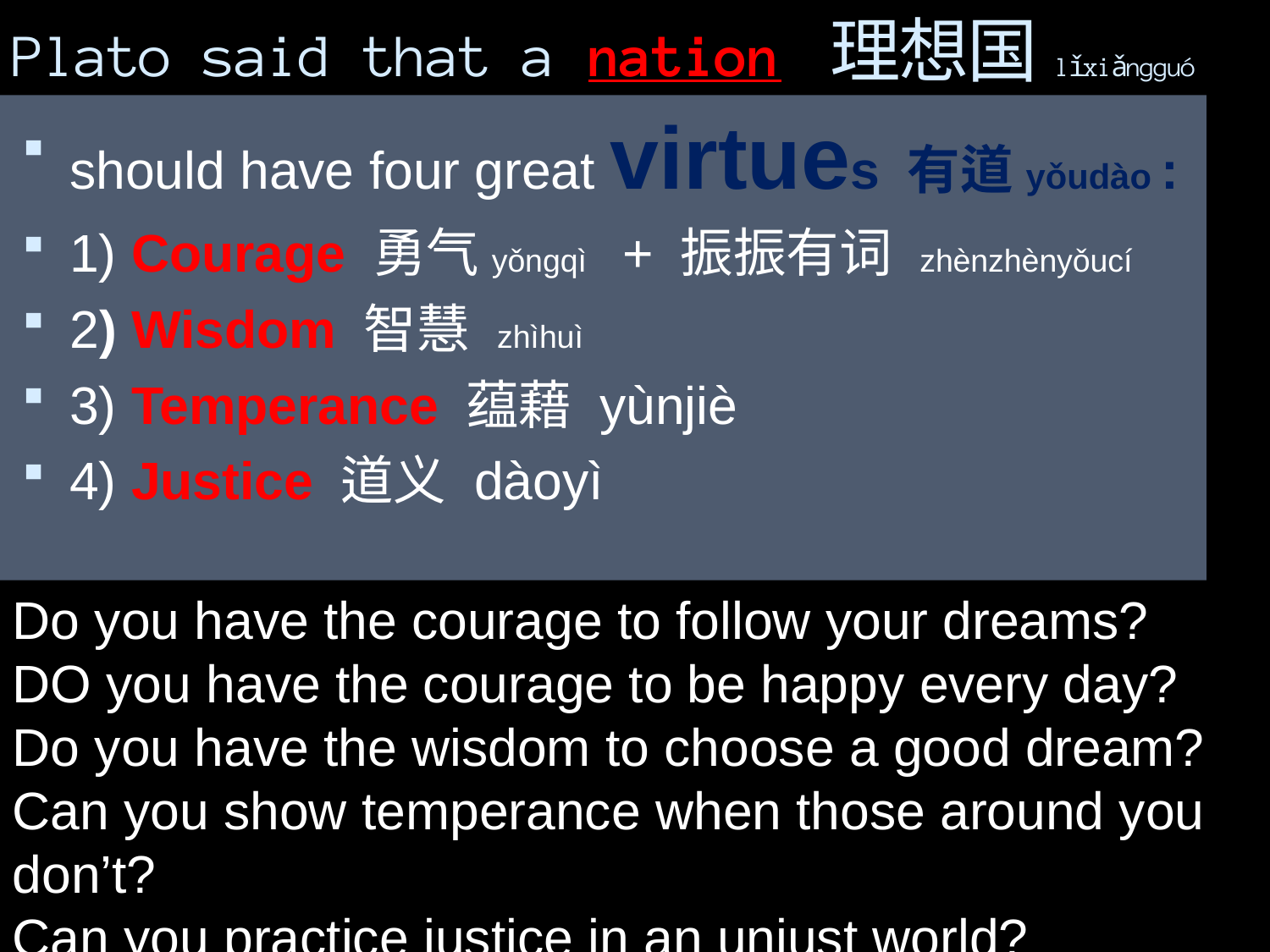

# Plato said that a nation 理想国lǐ​xiǎng​guó​
should have four great virtues 有道yǒu​dào :
1) Courage 勇气yǒng​qì​    + 振振有词 zhèn​zhèn​yǒu​cí​
2) Wisdom 智慧 zhì​huì​
3) Temperance 蕴藉 yùn​jiè​
4) Justice 道义 dào​yì​

Do you have the courage to follow your dreams?
DO you have the courage to be happy every day?
Do you have the wisdom to choose a good dream?
Can you show temperance when those around you don’t?
Can you practice justice in an unjust world?